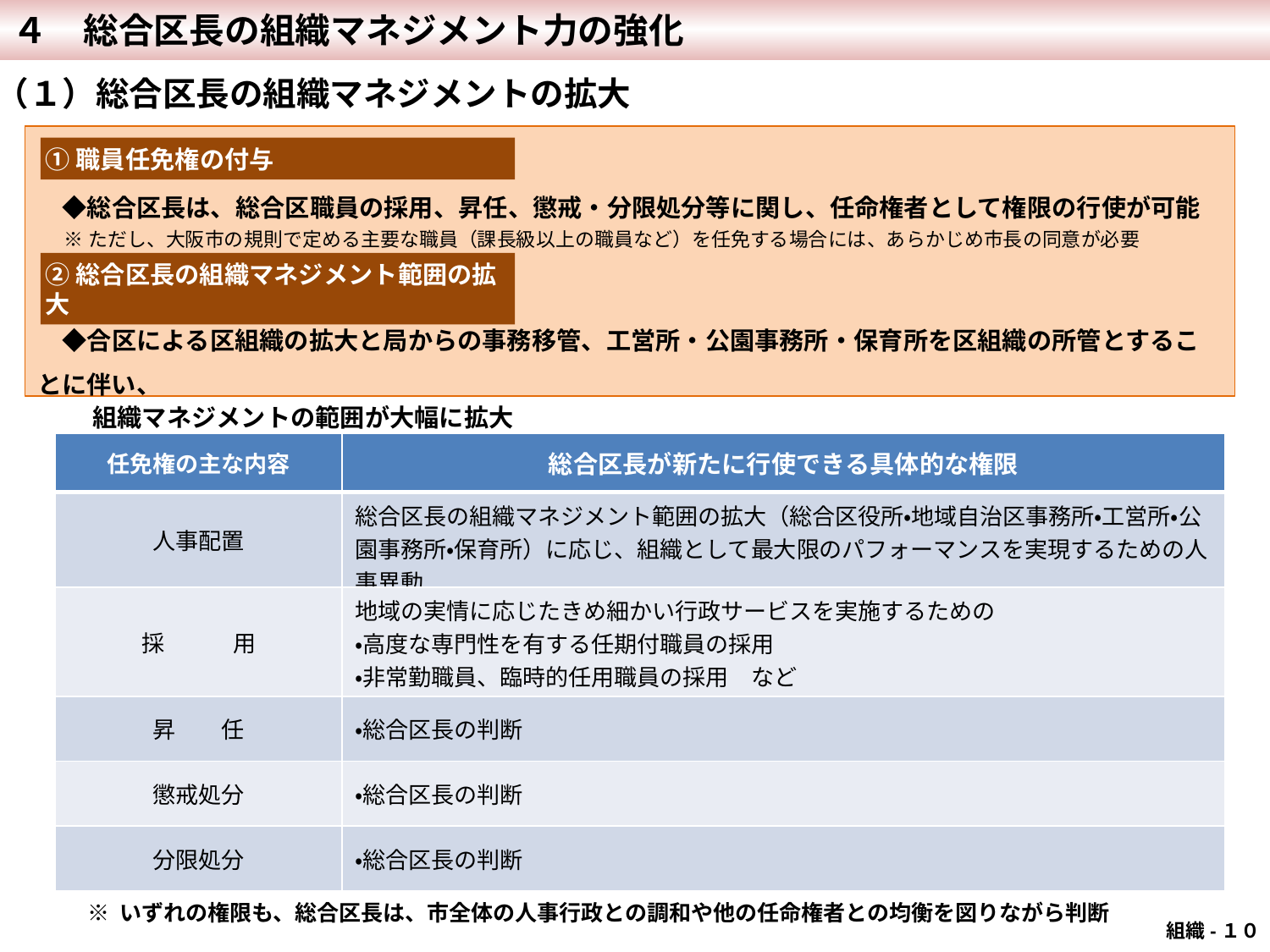

４　総合区長の組織マネジメント力の強化
1０
（１）総合区長の組織マネジメントの拡大

　◆総合区長は、総合区職員の採用、昇任、懲戒・分限処分等に関し、任命権者として権限の行使が可能
      ※ただし、大阪市の規則で定める主要な職員（課長級以上の職員など）を任免する場合には、あらかじめ市長の同意が必要

　◆合区による区組織の拡大と局からの事務移管、工営所・公園事務所・保育所を区組織の所管とすることに伴い、
　　 組織マネジメントの範囲が大幅に拡大
①職員任免権の付与
②総合区長の組織マネジメント範囲の拡大
| 任免権の主な内容 | 総合区長が新たに行使できる具体的な権限 |
| --- | --- |
| 人事配置 | 総合区長の組織マネジメント範囲の拡大（総合区役所・地域自治区事務所・工営所・公園事務所・保育所）に応じ、組織として最大限のパフォーマンスを実現するための人事異動 |
| 採　　　用 | 地域の実情に応じたきめ細かい行政サービスを実施するための ・高度な専門性を有する任期付職員の採用 ・非常勤職員、臨時的任用職員の採用　など |
| 昇　　任 | ・総合区長の判断 |
| 懲戒処分 | ・総合区長の判断 |
| 分限処分 | ・総合区長の判断 |
※ いずれの権限も、総合区長は、市全体の人事行政との調和や他の任命権者との均衡を図りながら判断
 組織-１０